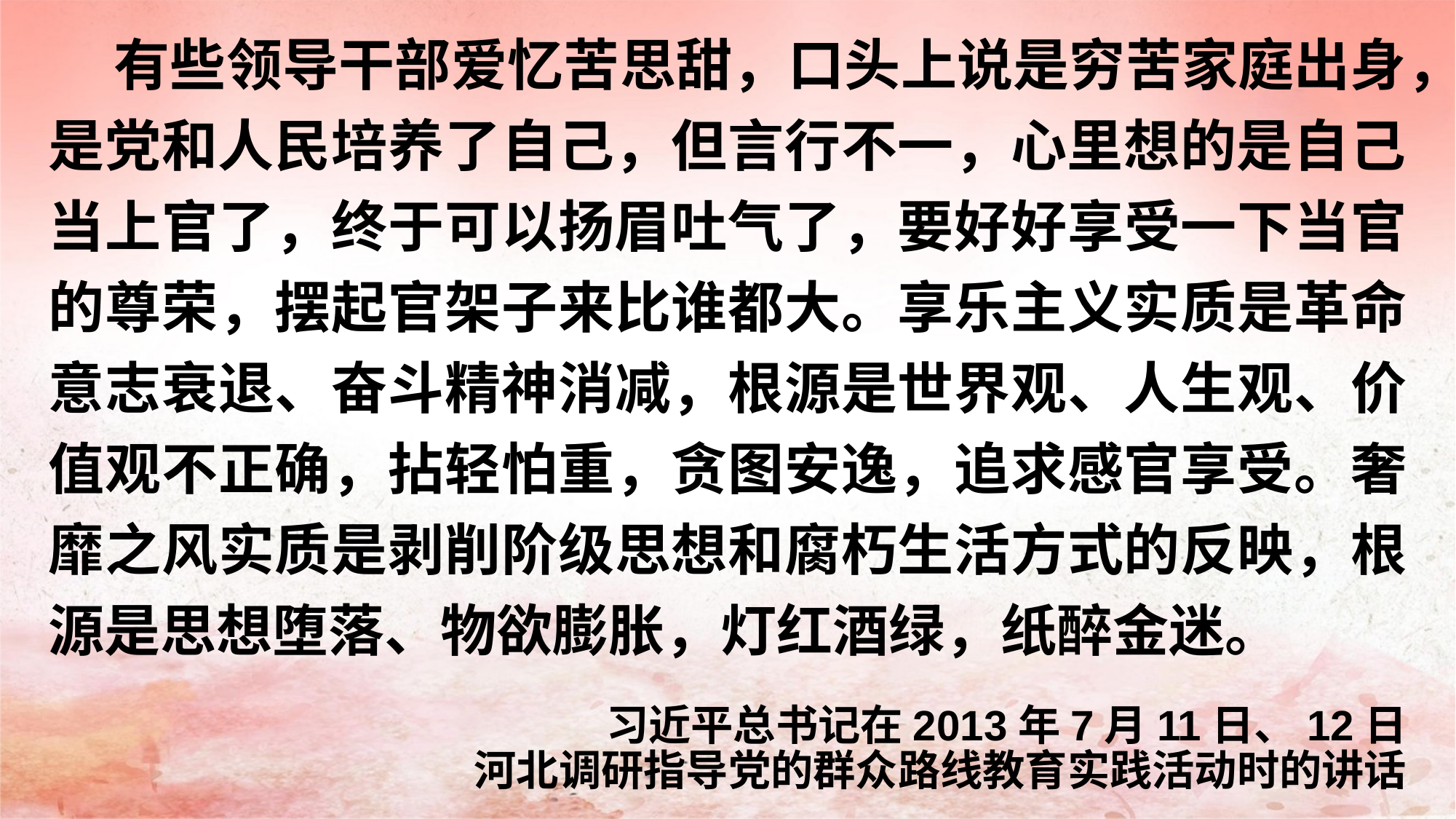

有些领导干部爱忆苦思甜，口头上说是穷苦家庭出身，是党和人民培养了自己，但言行不一，心里想的是自己当上官了，终于可以扬眉吐气了，要好好享受一下当官的尊荣，摆起官架子来比谁都大。享乐主义实质是革命意志衰退、奋斗精神消减，根源是世界观、人生观、价值观不正确，拈轻怕重，贪图安逸，追求感官享受。奢靡之风实质是剥削阶级思想和腐朽生活方式的反映，根源是思想堕落、物欲膨胀，灯红酒绿，纸醉金迷。
习近平总书记在2013年7月11日、12日
河北调研指导党的群众路线教育实践活动时的讲话